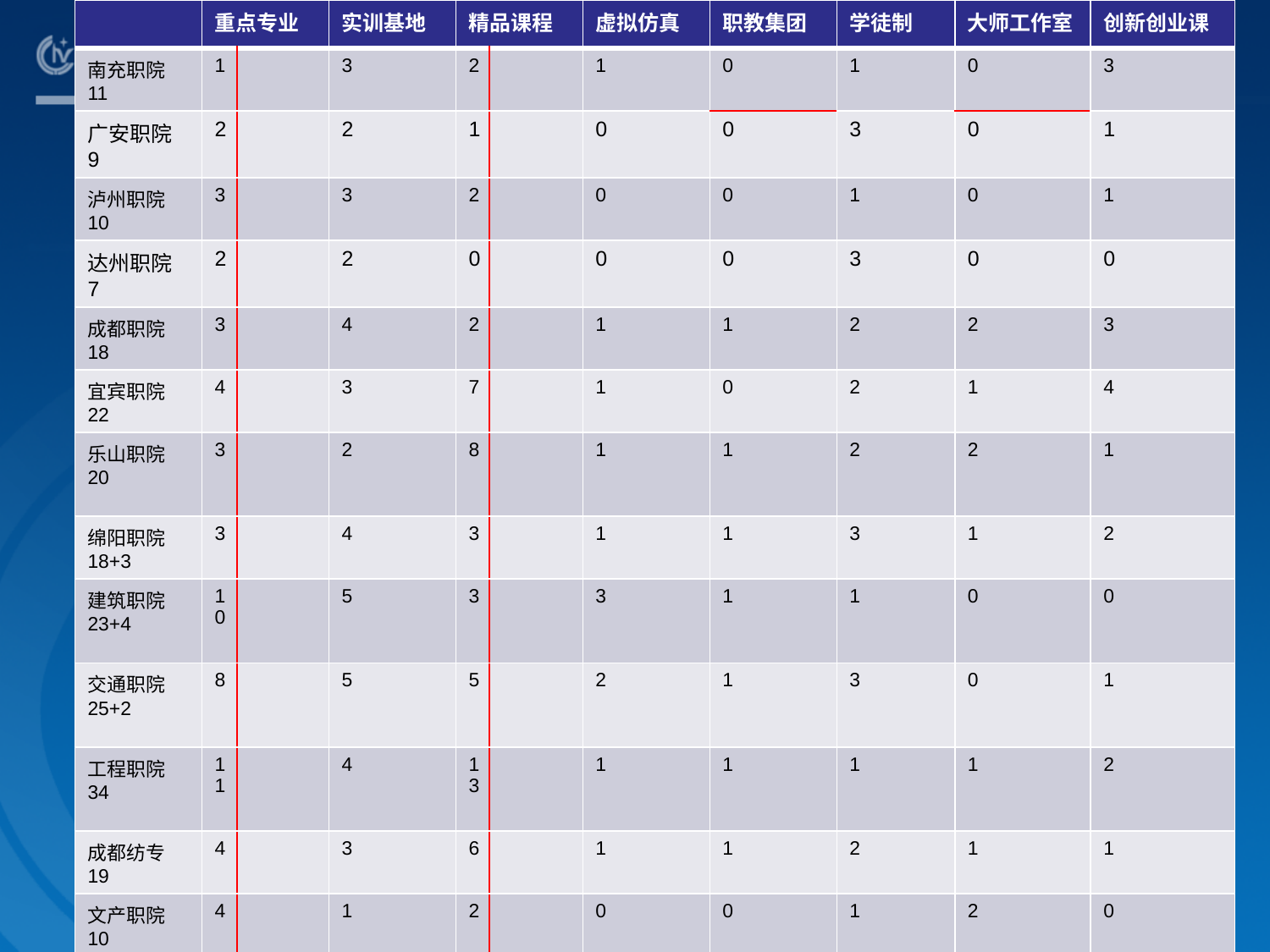

|  | 重点专业 |  | 实训基地 | 精品课程 |  | 虚拟仿真 | 职教集团 | 学徒制 | 大师工作室 | 创新创业课 |
| --- | --- | --- | --- | --- | --- | --- | --- | --- | --- | --- |
| 南充职院11 | 1 |  | 3 | 2 |  | 1 | 0 | 1 | 0 | 3 |
| 广安职院9 | 2 |  | 2 | 1 |  | 0 | 0 | 3 | 0 | 1 |
| 泸州职院10 | 3 |  | 3 | 2 |  | 0 | 0 | 1 | 0 | 1 |
| 达州职院7 | 2 |  | 2 | 0 |  | 0 | 0 | 3 | 0 | 0 |
| 成都职院18 | 3 |  | 4 | 2 |  | 1 | 1 | 2 | 2 | 3 |
| 宜宾职院22 | 4 |  | 3 | 7 |  | 1 | 0 | 2 | 1 | 4 |
| 乐山职院20 | 3 |  | 2 | 8 |  | 1 | 1 | 2 | 2 | 1 |
| 绵阳职院18+3 | 3 |  | 4 | 3 |  | 1 | 1 | 3 | 1 | 2 |
| 建筑职院23+4 | 10 |  | 5 | 3 |  | 3 | 1 | 1 | 0 | 0 |
| 交通职院25+2 | 8 |  | 5 | 5 |  | 2 | 1 | 3 | 0 | 1 |
| 工程职院34 | 11 |  | 4 | 13 |  | 1 | 1 | 1 | 1 | 2 |
| 成都纺专19 | 4 |  | 3 | 6 |  | 1 | 1 | 2 | 1 | 1 |
| 文产职院10 | 4 |  | 1 | 2 |  | 0 | 0 | 1 | 2 | 0 |
| 化工职院18 | 4 |  | 4 | 2 |  | 2 | 0 | 2 | 1 | 3 |
| 信息职院17 | 3 |  | 4 | 3 |  | 1 | 0 | 3 | 0 | 3 |
| 农职院15 | 3 |  | 4 | 1 |  | 1 | 1 | 2 | 1 | 2 |
| 邮电职院19 | 4 |  | 3 | 6 |  | 1 | 0 | 2 | 0 | 3 |
|  |  |  |  |  |  |  |  |  |  |  |
|  |  |  |  |  |  |  |  |  |  |  |
# （三）创新行动项目承担偏少